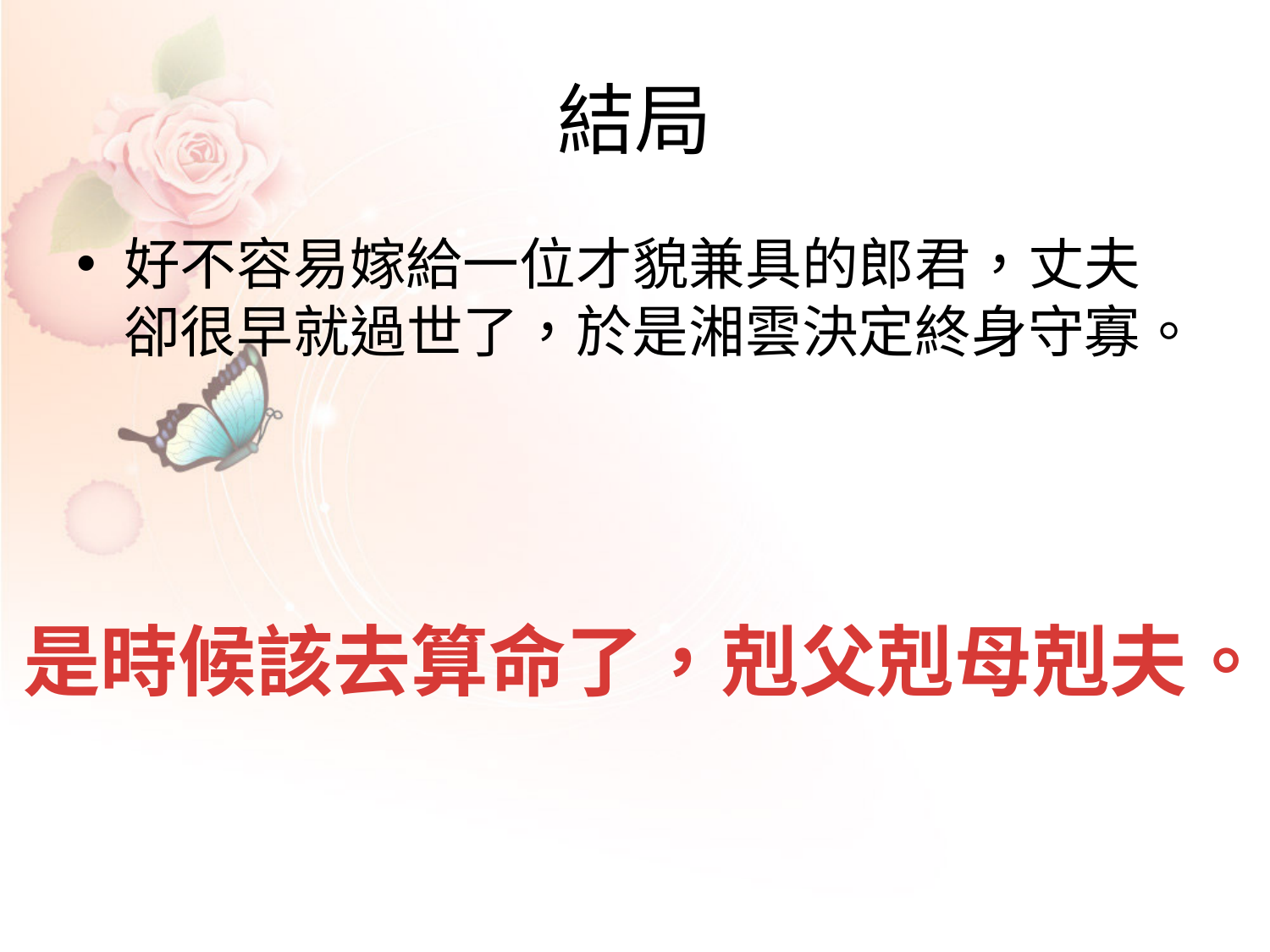

# 結局
好不容易嫁給一位才貌兼具的郎君，丈夫卻很早就過世了，於是湘雲決定終身守寡。

是時候該去算命了，剋父剋母剋夫。